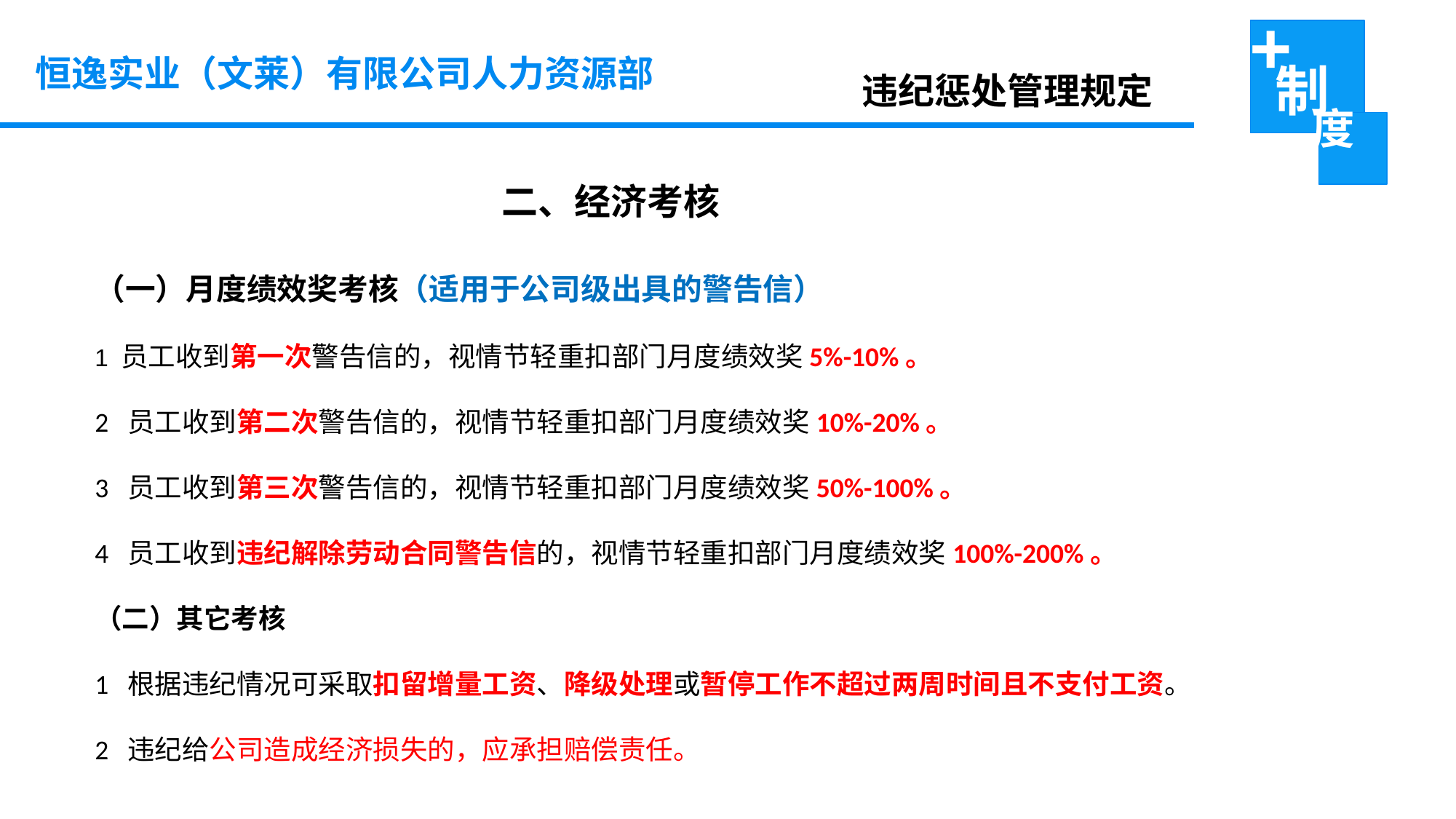

恒逸实业（文莱）有限公司人力资源部
违纪惩处管理规定
 二、经济考核
（一）月度绩效奖考核（适用于公司级出具的警告信）
1 员工收到第一次警告信的，视情节轻重扣部门月度绩效奖5%-10%。
2  员工收到第二次警告信的，视情节轻重扣部门月度绩效奖10%-20%。
3  员工收到第三次警告信的，视情节轻重扣部门月度绩效奖50%-100%。
4  员工收到违纪解除劳动合同警告信的，视情节轻重扣部门月度绩效奖100%-200%。
（二）其它考核
1  根据违纪情况可采取扣留增量工资、降级处理或暂停工作不超过两周时间且不支付工资。
2  违纪给公司造成经济损失的，应承担赔偿责任。